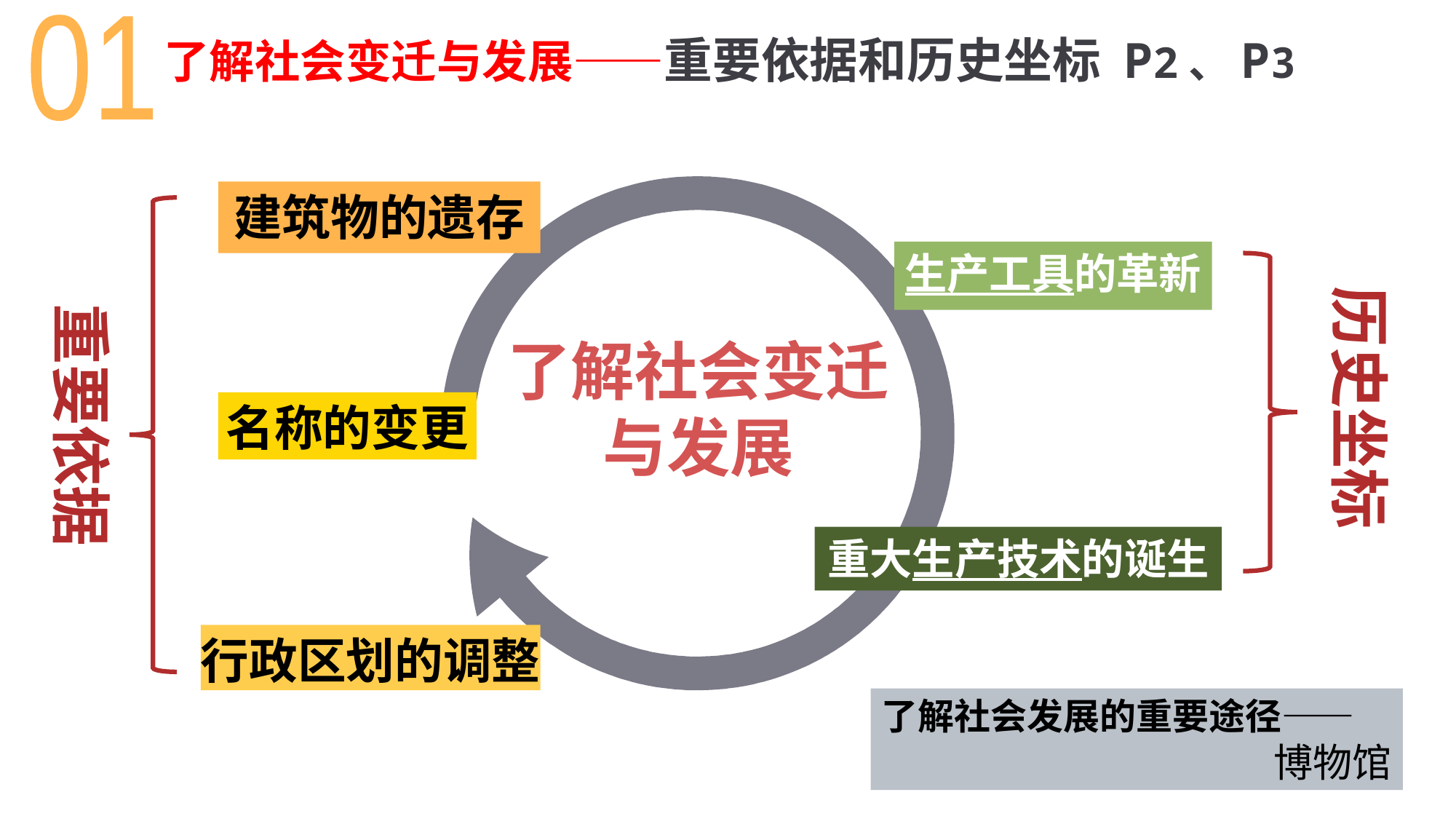

01
了解社会变迁与发展——重要依据和历史坐标 P2、P3

建筑物的遗存

生产工具的革新

历史坐标
重要依据
了解社会变迁
与发展
名称的变更
重大生产技术的诞生
行政区划的调整
了解社会发展的重要途径——
博物馆